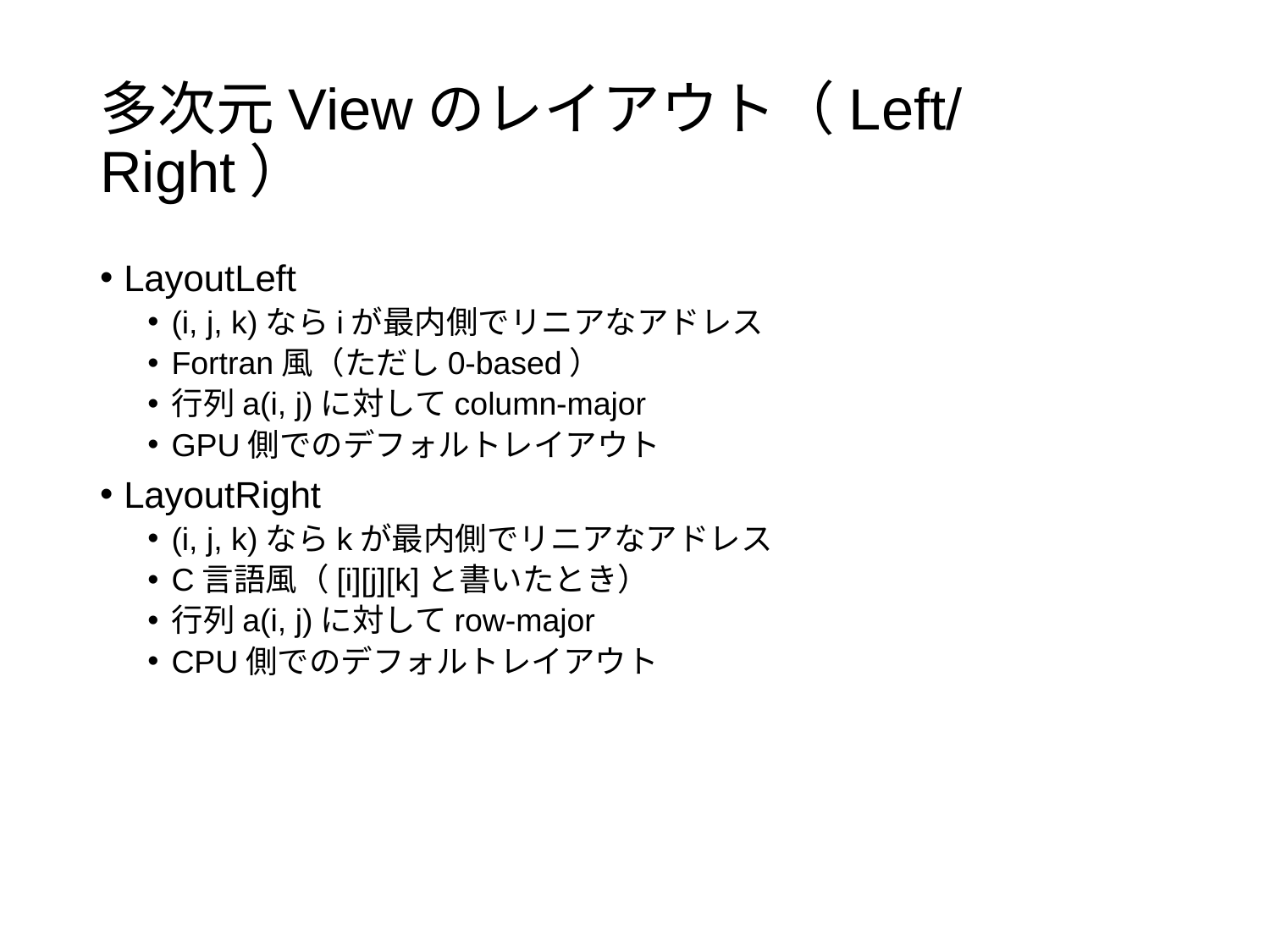

# 多次元Viewのレイアウト（Left/Right）
LayoutLeft
(i, j, k)ならiが最内側でリニアなアドレス
Fortran風（ただし0-based）
行列a(i, j)に対してcolumn-major
GPU側でのデフォルトレイアウト
LayoutRight
(i, j, k)ならkが最内側でリニアなアドレス
C言語風（[i][j][k]と書いたとき）
行列a(i, j)に対してrow-major
CPU側でのデフォルトレイアウト